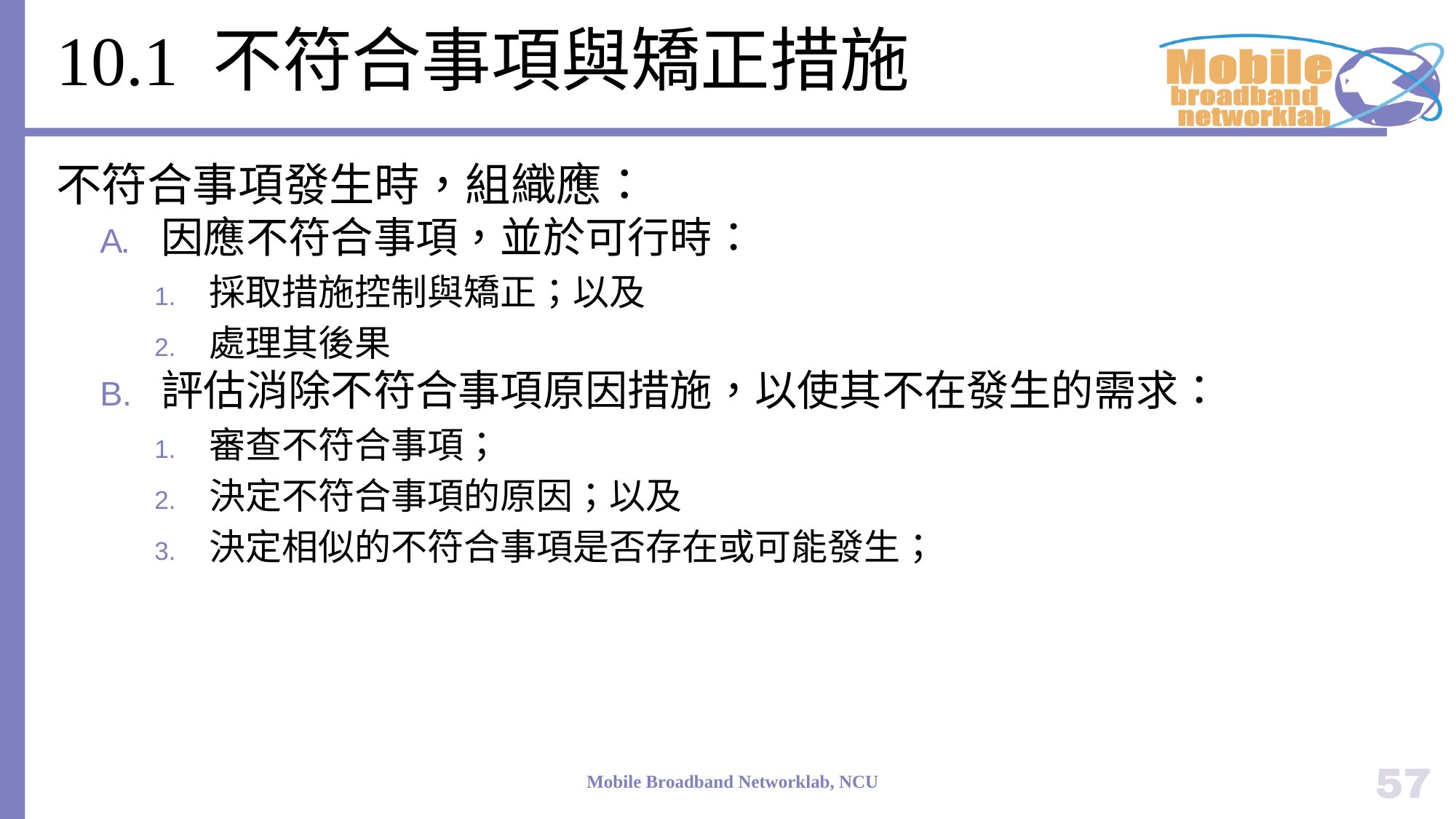

# 10.1 不符合事項與矯正措施
不符合事項發生時，組織應：
因應不符合事項，並於可行時：
採取措施控制與矯正；以及
處理其後果
評估消除不符合事項原因措施，以使其不在發生的需求：
審查不符合事項；
決定不符合事項的原因；以及
決定相似的不符合事項是否存在或可能發生；

57